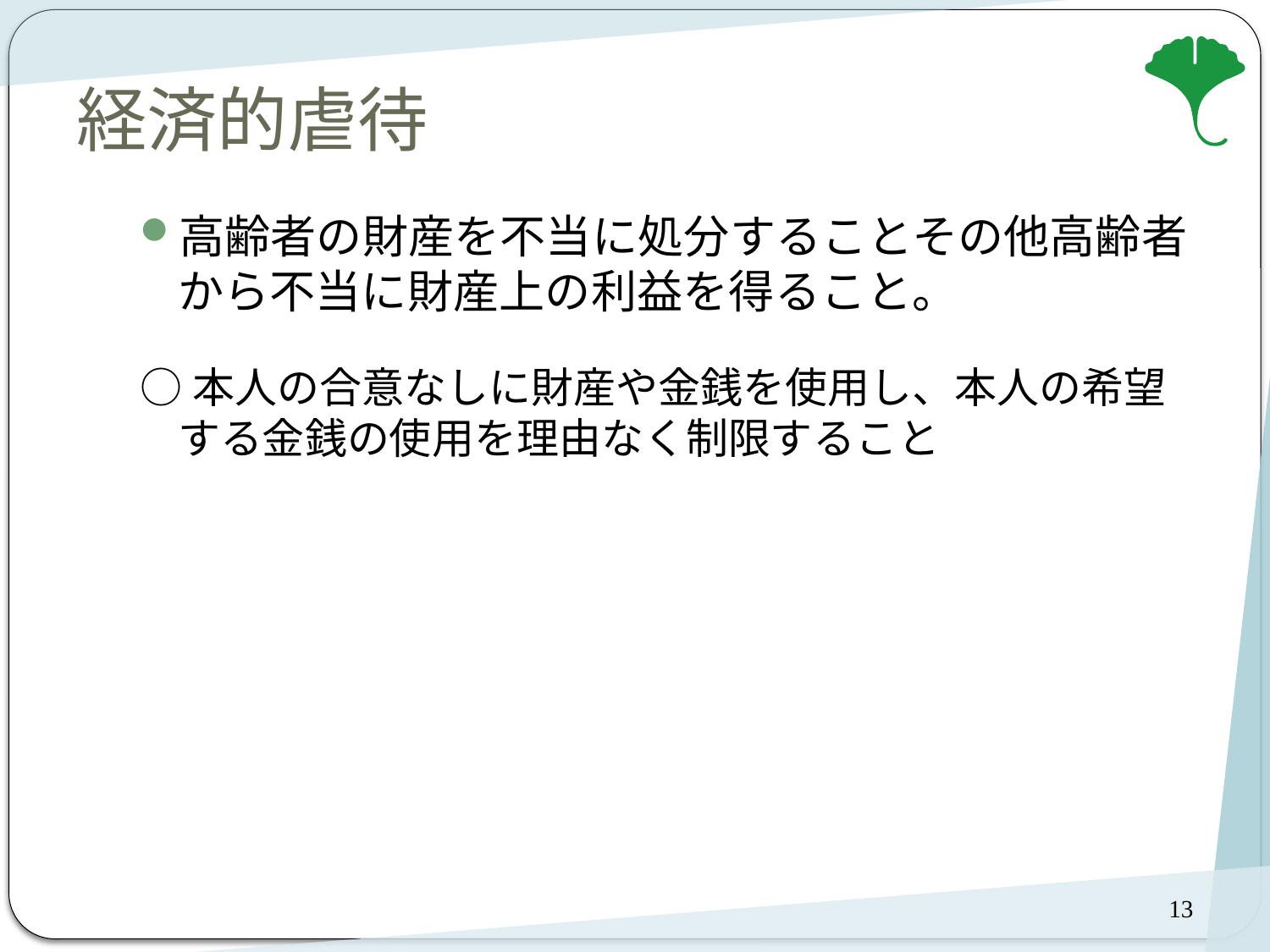

# 経済的虐待
高齢者の財産を不当に処分することその他高齢者から不当に財産上の利益を得ること。

○本人の合意なしに財産や金銭を使用し、本人の希望する金銭の使用を理由なく制限すること
13